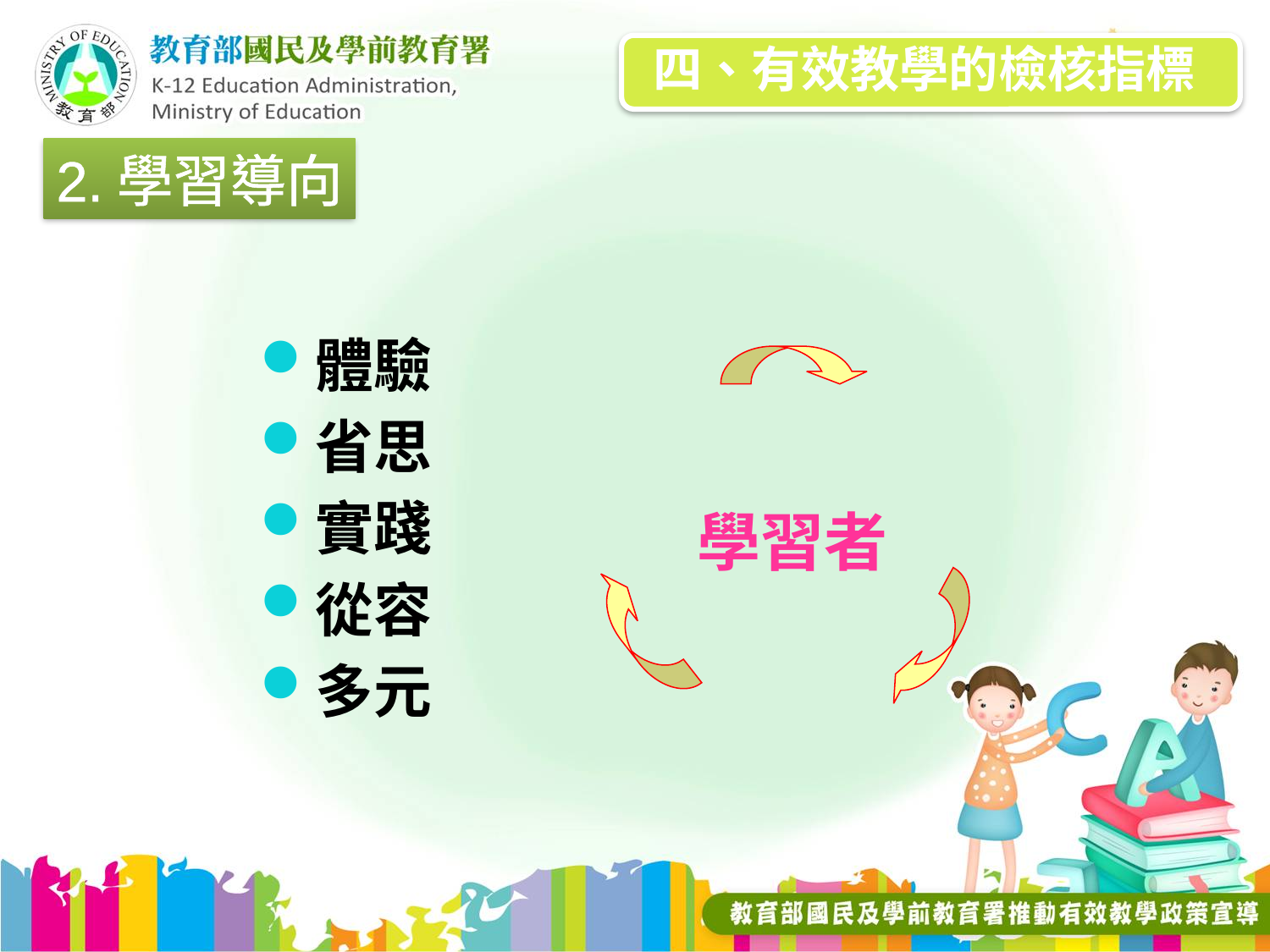

四、有效教學的檢核指標
2.學習導向
體驗
省思
實踐

體驗
省思
實踐
從容
多元
學習者